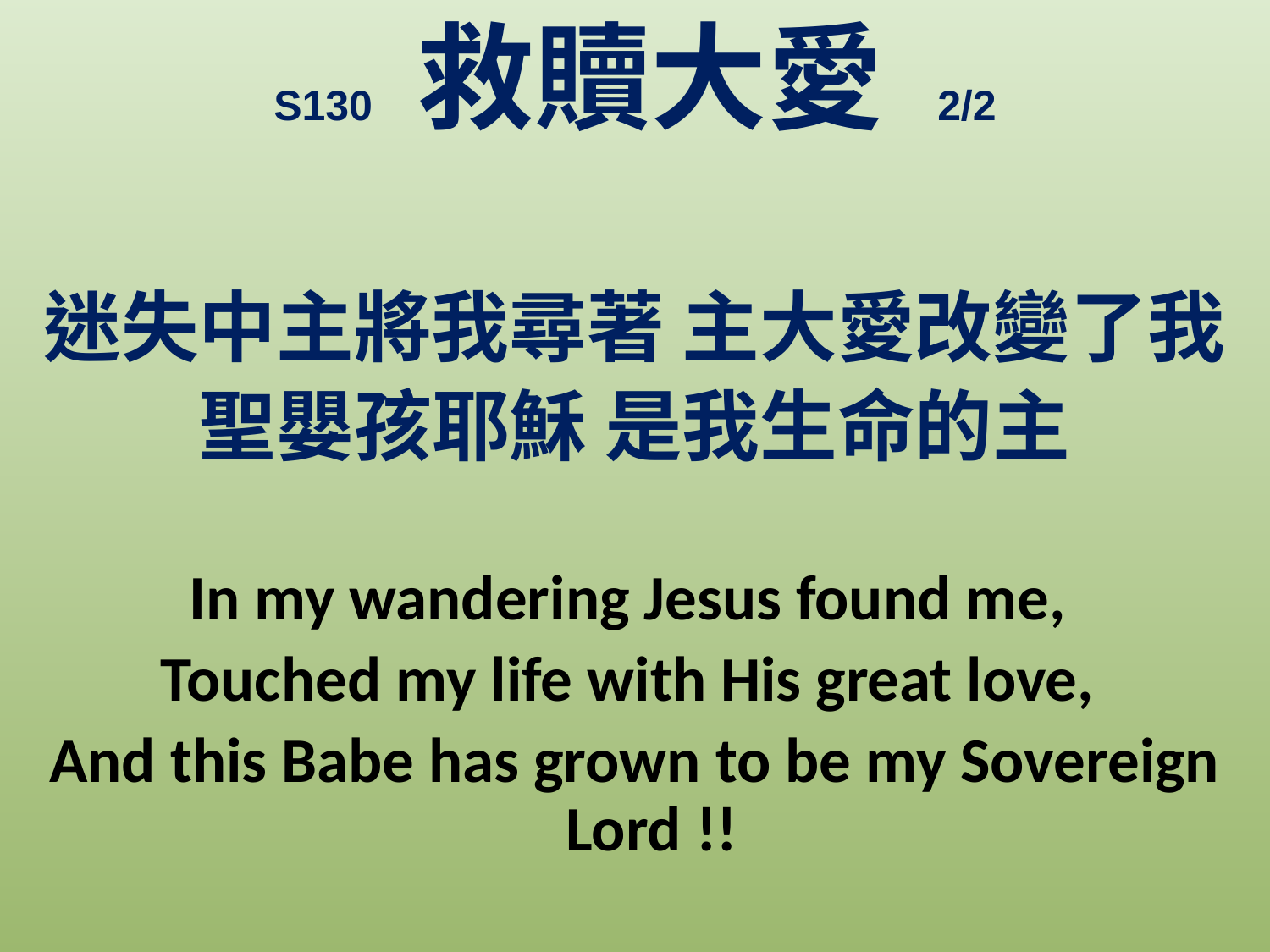

# S130   救贖大愛  2/2
迷失中主將我尋著 主大愛改變了我
聖嬰孩耶穌 是我生命的主

In my wandering Jesus found me,
Touched my life with His great love,
And this Babe has grown to be my Sovereign Lord !!